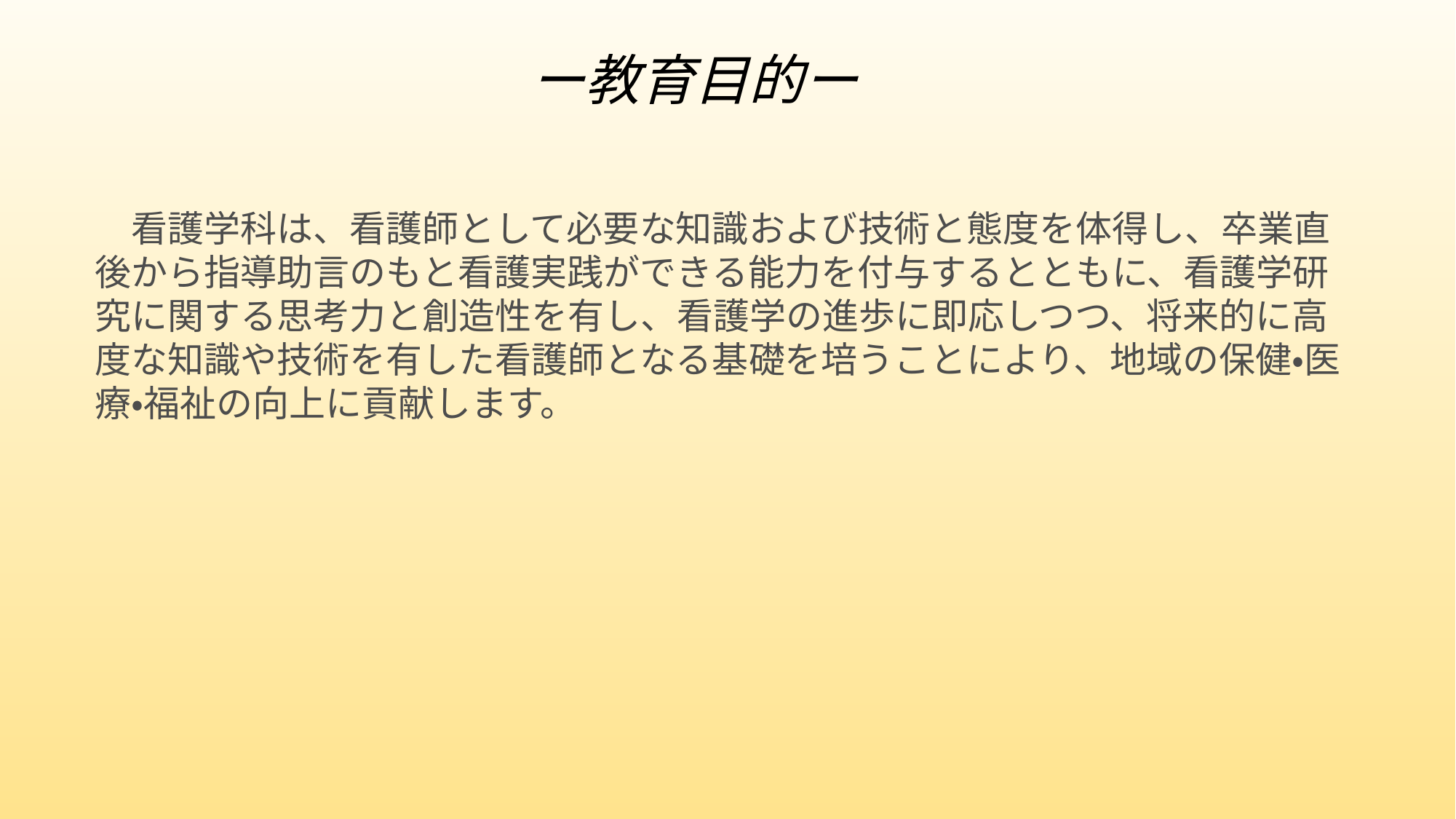

ー教育目的ー
　看護学科は、看護師として必要な知識および技術と態度を体得し、卒業直後から指導助言のもと看護実践ができる能力を付与するとともに、看護学研究に関する思考力と創造性を有し、看護学の進歩に即応しつつ、将来的に高度な知識や技術を有した看護師となる基礎を培うことにより、地域の保健・医療・福祉の向上に貢献します。